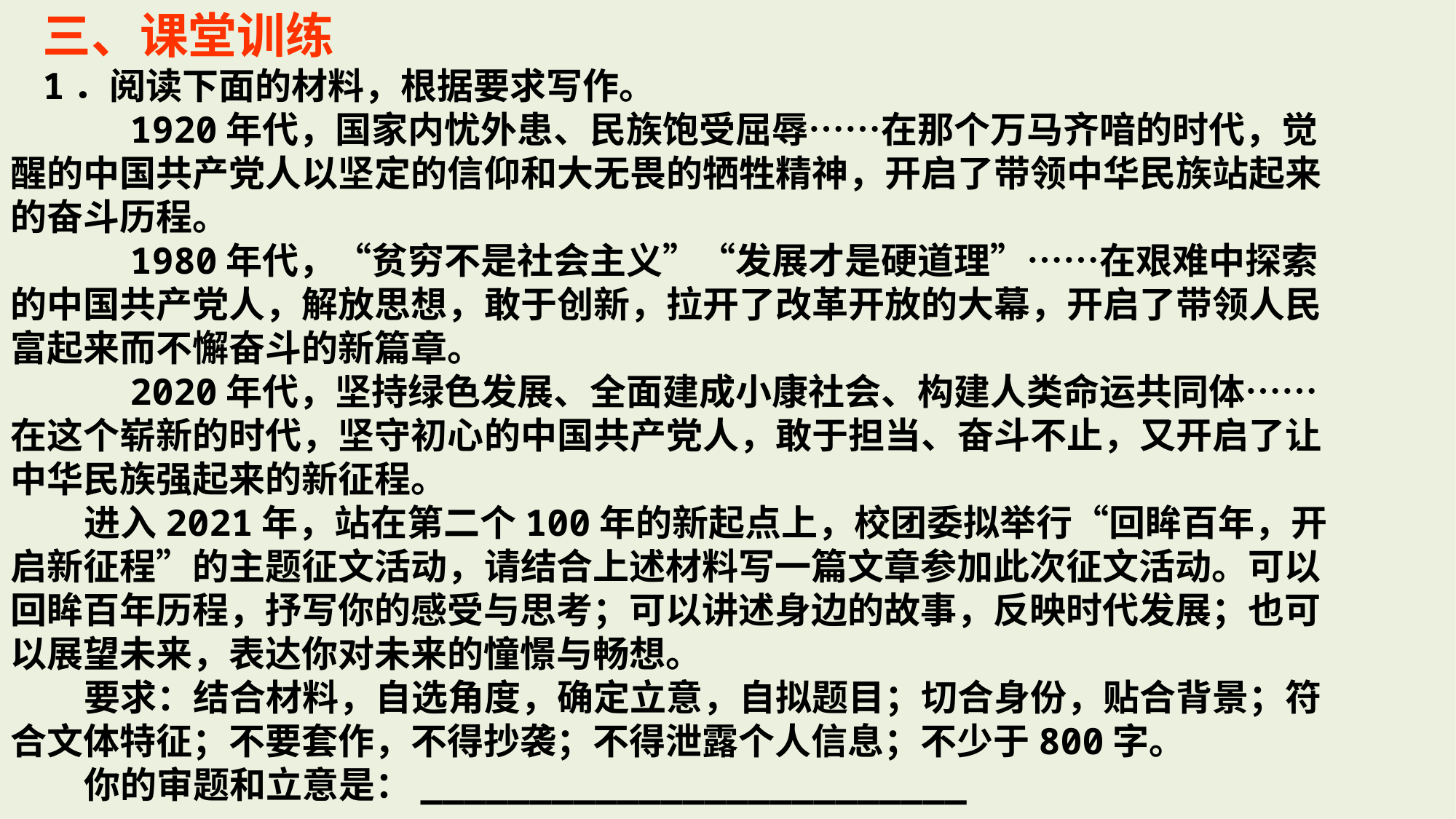

三、课堂训练
1．阅读下面的材料，根据要求写作。
    1920年代，国家内忧外患、民族饱受屈辱……在那个万马齐喑的时代，觉醒的中国共产党人以坚定的信仰和大无畏的牺牲精神，开启了带领中华民族站起来的奋斗历程。
    1980年代，“贫穷不是社会主义”“发展才是硬道理”……在艰难中探索的中国共产党人，解放思想，敢于创新，拉开了改革开放的大幕，开启了带领人民富起来而不懈奋斗的新篇章。
    2020年代，坚持绿色发展、全面建成小康社会、构建人类命运共同体……在这个崭新的时代，坚守初心的中国共产党人，敢于担当、奋斗不止，又开启了让中华民族强起来的新征程。
    进入2021年，站在第二个100年的新起点上，校团委拟举行“回眸百年，开启新征程”的主题征文活动，请结合上述材料写一篇文章参加此次征文活动。可以回眸百年历程，抒写你的感受与思考；可以讲述身边的故事，反映时代发展；也可以展望未来，表达你对未来的憧憬与畅想。
    要求：结合材料，自选角度，确定立意，自拟题目；切合身份，贴合背景；符合文体特征；不要套作，不得抄袭；不得泄露个人信息；不少于800字。
    你的审题和立意是：_________________________